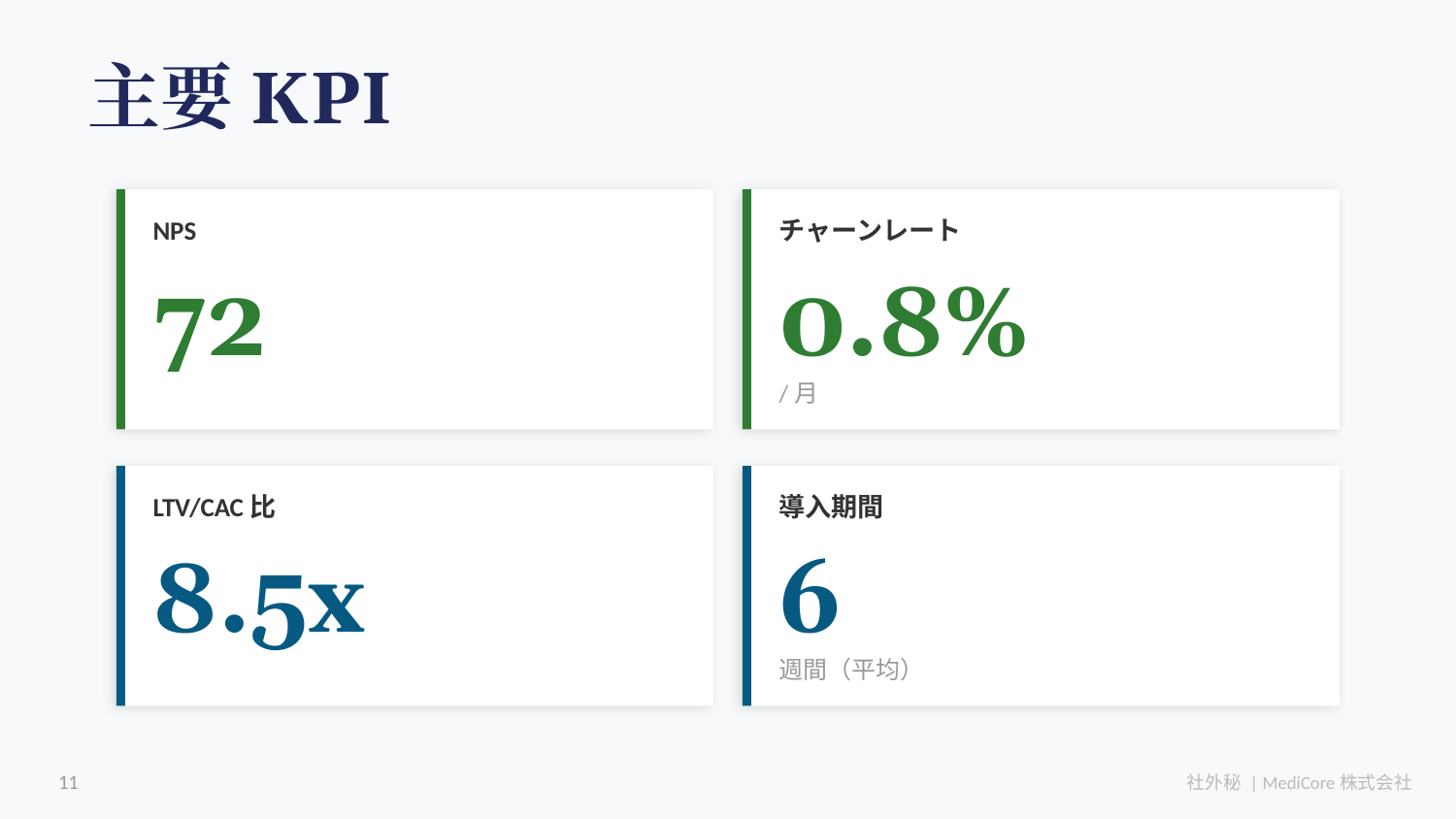

主要KPI

NPS
チャーンレート
72
0.8%
/月

LTV/CAC比
導入期間
8.5x
6
週間（平均）
11
社外秘 | MediCore株式会社